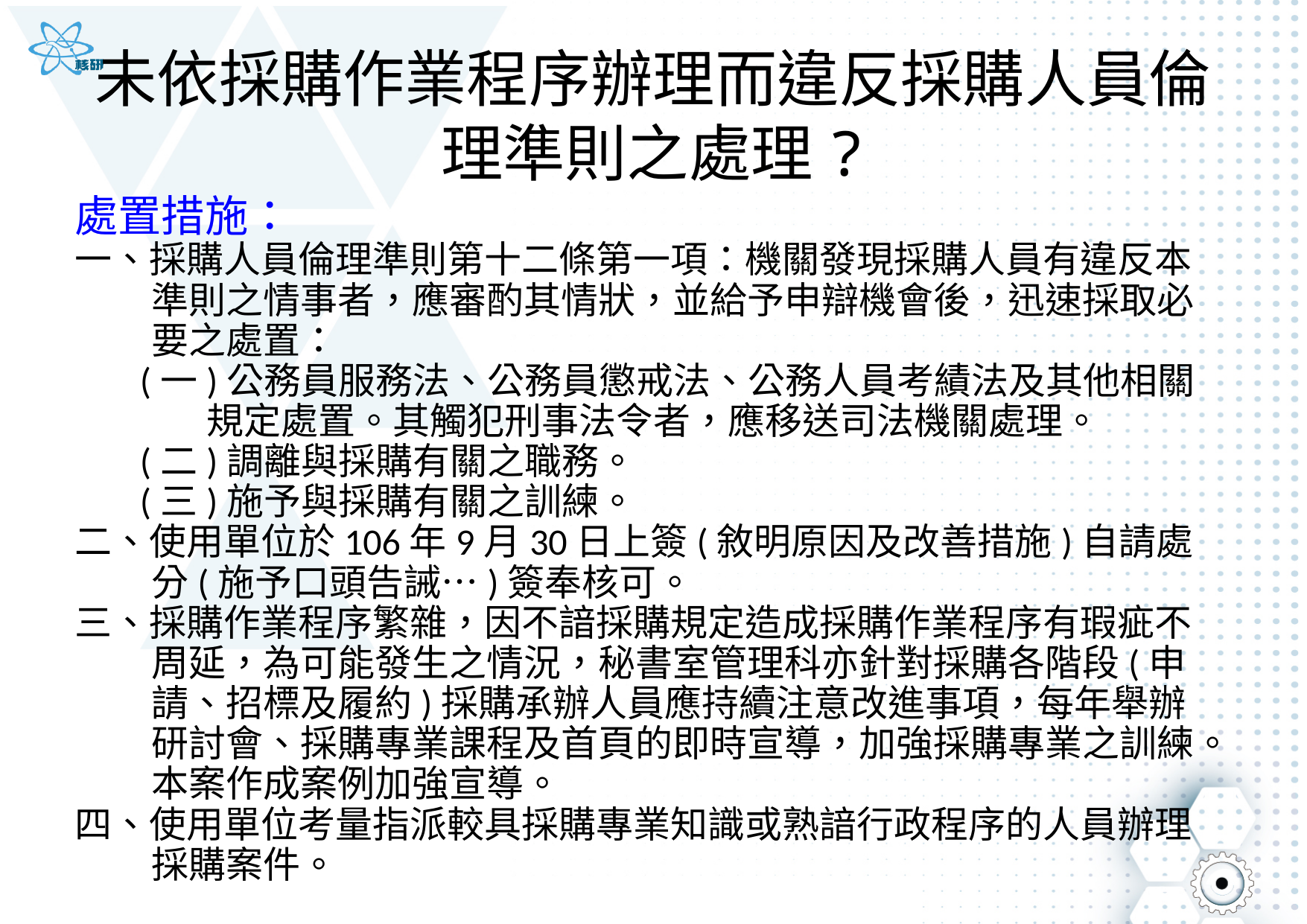

# 未依採購作業程序辦理而違反採購人員倫理準則之處理?
處置措施：
一、採購人員倫理準則第十二條第一項：機關發現採購人員有違反本準則之情事者，應審酌其情狀，並給予申辯機會後，迅速採取必要之處置：
(一)公務員服務法、公務員懲戒法、公務人員考績法及其他相關規定處置。其觸犯刑事法令者，應移送司法機關處理。
(二)調離與採購有關之職務。
(三)施予與採購有關之訓練。
二、使用單位於106年9月30日上簽(敘明原因及改善措施)自請處分(施予口頭告誡…)簽奉核可。
三、採購作業程序繁雜，因不諳採購規定造成採購作業程序有瑕疵不周延，為可能發生之情況，秘書室管理科亦針對採購各階段(申請、招標及履約)採購承辦人員應持續注意改進事項，每年舉辦研討會、採購專業課程及首頁的即時宣導，加強採購專業之訓練。本案作成案例加強宣導。
四、使用單位考量指派較具採購專業知識或熟諳行政程序的人員辦理採購案件。